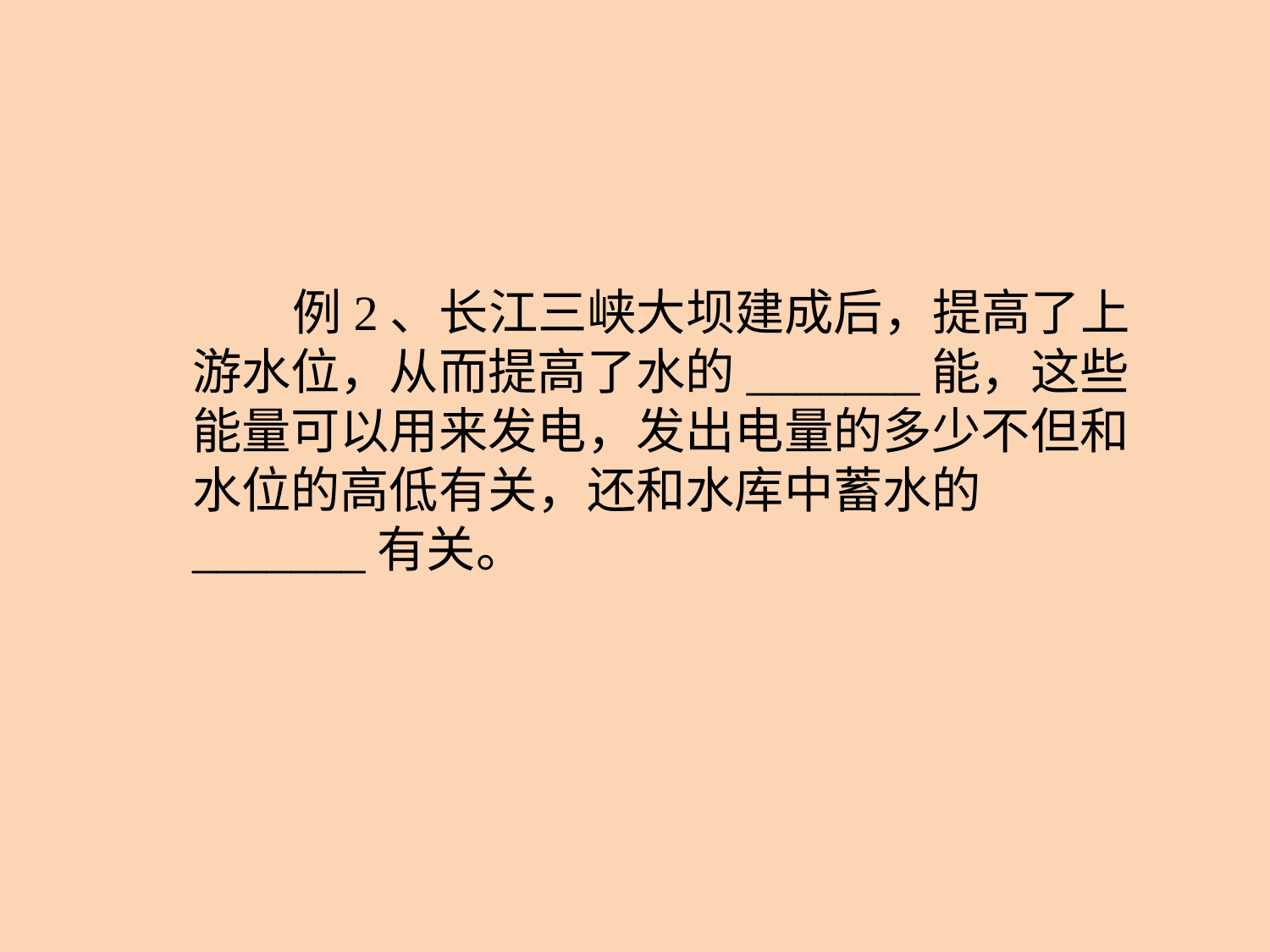

例2、长江三峡大坝建成后，提高了上游水位，从而提高了水的_______能，这些能量可以用来发电，发出电量的多少不但和水位的高低有关，还和水库中蓄水的_______有关。